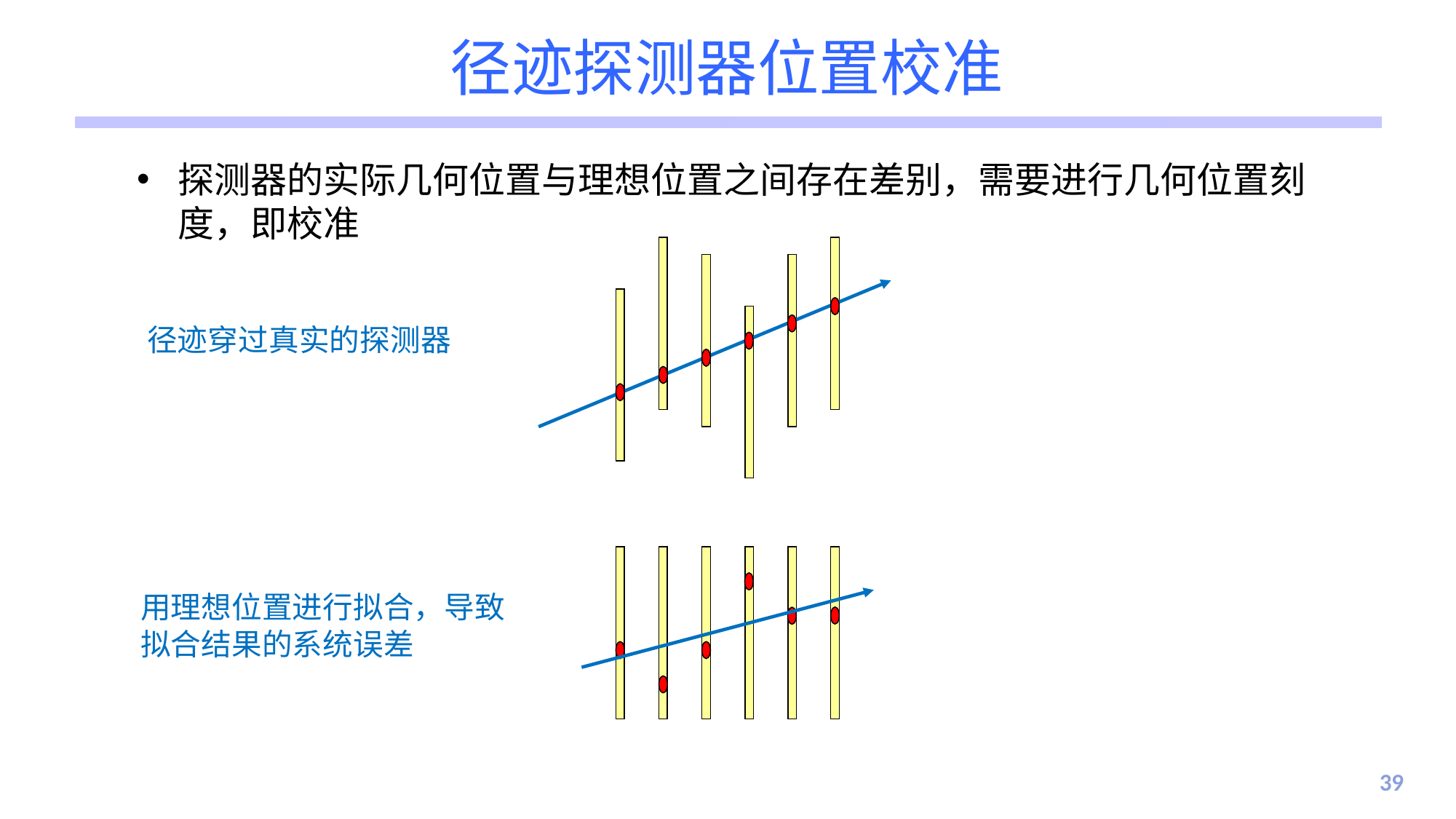

# 径迹探测器位置校准
探测器的实际几何位置与理想位置之间存在差别，需要进行几何位置刻度，即校准

径迹穿过真实的探测器

用理想位置进行拟合，导致拟合结果的系统误差

39